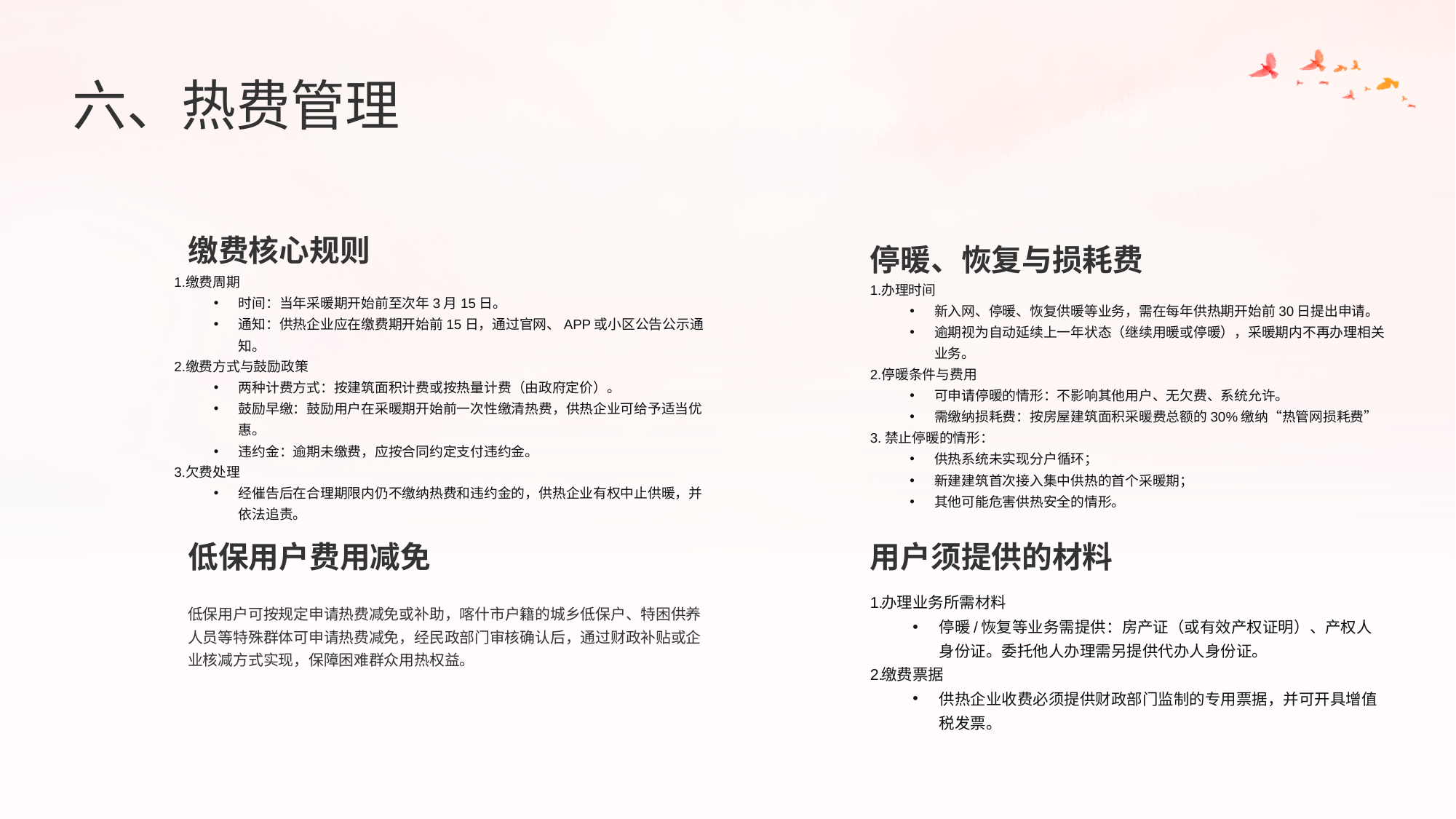

六、热费管理
缴费核心规则

停暖、恢复与损耗费

缴费周期
时间：当年采暖期开始前至次年3月15日。
通知：供热企业应在缴费期开始前15日，通过官网、APP或小区公告公示通知。
缴费方式与鼓励政策
两种计费方式：按建筑面积计费或按热量计费（由政府定价）。
鼓励早缴：鼓励用户在采暖期开始前一次性缴清热费，供热企业可给予适当优惠。
违约金：逾期未缴费，应按合同约定支付违约金。
欠费处理
经催告后在合理期限内仍不缴纳热费和违约金的，供热企业有权中止供暖，并依法追责。
办理时间
新入网、停暖、恢复供暖等业务，需在每年供热期开始前30日提出申请。
逾期视为自动延续上一年状态（继续用暖或停暖），采暖期内不再办理相关业务。
停暖条件与费用
可申请停暖的情形：不影响其他用户、无欠费、系统允许。
需缴纳损耗费：按房屋建筑面积采暖费总额的30%缴纳“热管网损耗费”
3.禁止停暖的情形：
供热系统未实现分户循环；
新建建筑首次接入集中供热的首个采暖期；
其他可能危害供热安全的情形。

低保用户费用减免

用户须提供的材料

办理业务所需材料
停暖/恢复等业务需提供：房产证（或有效产权证明）、产权人身份证。委托他人办理需另提供代办人身份证。
缴费票据
供热企业收费必须提供财政部门监制的专用票据，并可开具增值税发票。
低保用户可按规定申请热费减免或补助，喀什市户籍的城乡低保户、特困供养人员等特殊群体可申请热费减免，经民政部门审核确认后，通过财政补贴或企业核减方式实现，保障困难群众用热权益。